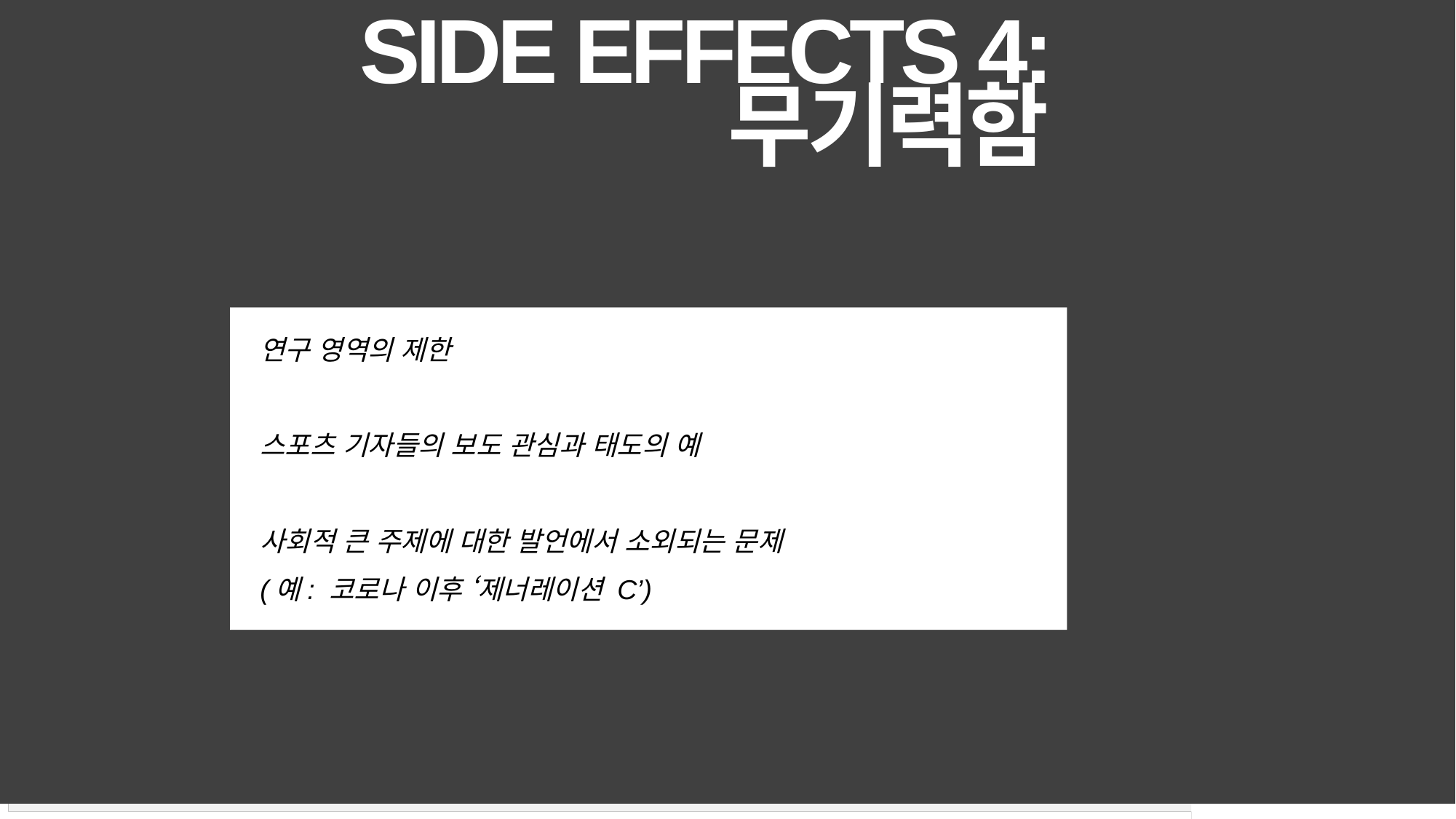

# Side effects 4: 무기력함
연구 영역의 제한

스포츠 기자들의 보도 관심과 태도의 예

사회적 큰 주제에 대한 발언에서 소외되는 문제
(예: 코로나 이후 ‘제너레이션 C’)